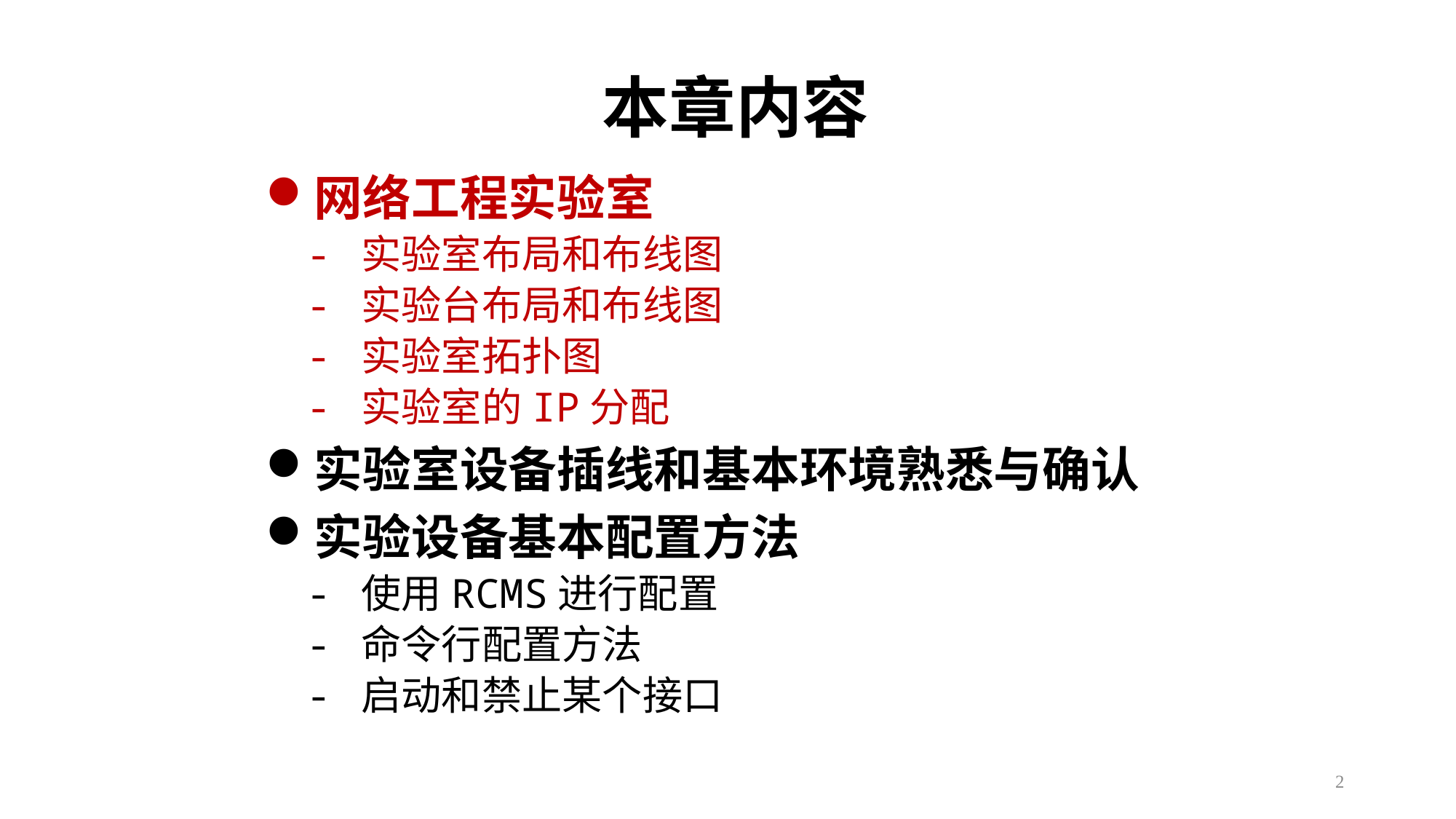

# 本章内容
网络工程实验室
实验室布局和布线图
实验台布局和布线图
实验室拓扑图
实验室的IP分配
实验室设备插线和基本环境熟悉与确认
实验设备基本配置方法
使用RCMS进行配置
命令行配置方法
启动和禁止某个接口

2